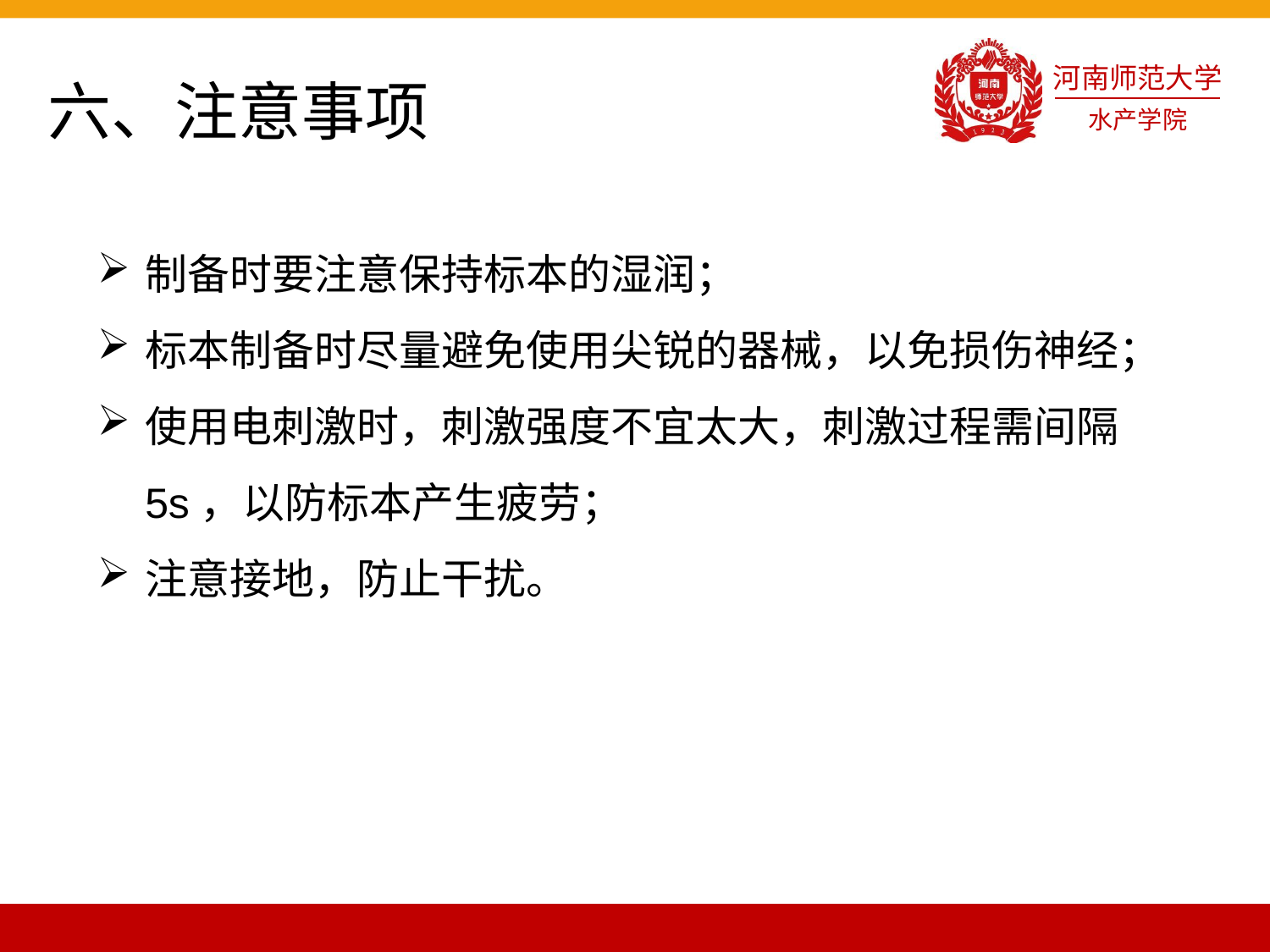

六、注意事项
制备时要注意保持标本的湿润；
标本制备时尽量避免使用尖锐的器械，以免损伤神经；
使用电刺激时，刺激强度不宜太大，刺激过程需间隔5s，以防标本产生疲劳；
注意接地，防止干扰。